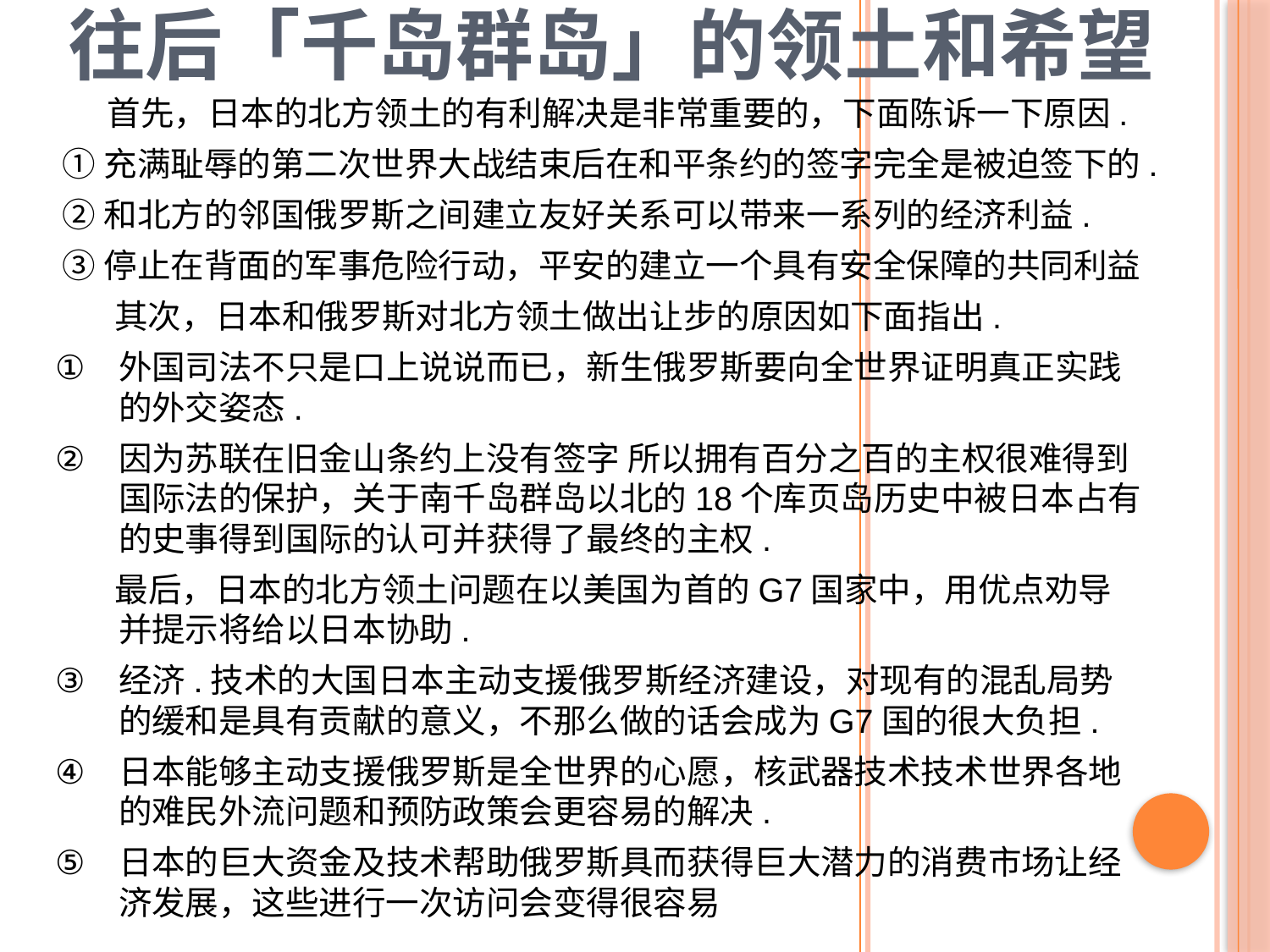

# 往后「千岛群岛」的领土和希望
      首先，日本的北方领土的有利解决是非常重要的，下面陈诉一下原因.
 ①充满耻辱的第二次世界大战结束后在和平条约的签字完全是被迫签下的.
 ②和北方的邻国俄罗斯之间建立友好关系可以带来一系列的经济利益.
 ③停止在背面的军事危险行动，平安的建立一个具有安全保障的共同利益
       其次，日本和俄罗斯对北方领土做出让步的原因如下面指出.
外国司法不只是口上说说而已，新生俄罗斯要向全世界证明真正实践的外交姿态.
因为苏联在旧金山条约上没有签字 所以拥有百分之百的主权很难得到国际法的保护，关于南千岛群岛以北的18个库页岛历史中被日本占有的史事得到国际的认可并获得了最终的主权.
       最后，日本的北方领土问题在以美国为首的G7国家中，用优点劝导并提示将给以日本协助.
经济.技术的大国日本主动支援俄罗斯经济建设，对现有的混乱局势的缓和是具有贡献的意义，不那么做的话会成为G7国的很大负担.
日本能够主动支援俄罗斯是全世界的心愿，核武器技术技术世界各地的难民外流问题和预防政策会更容易的解决.
日本的巨大资金及技术帮助俄罗斯具而获得巨大潜力的消费市场让经济发展，这些进行一次访问会变得很容易